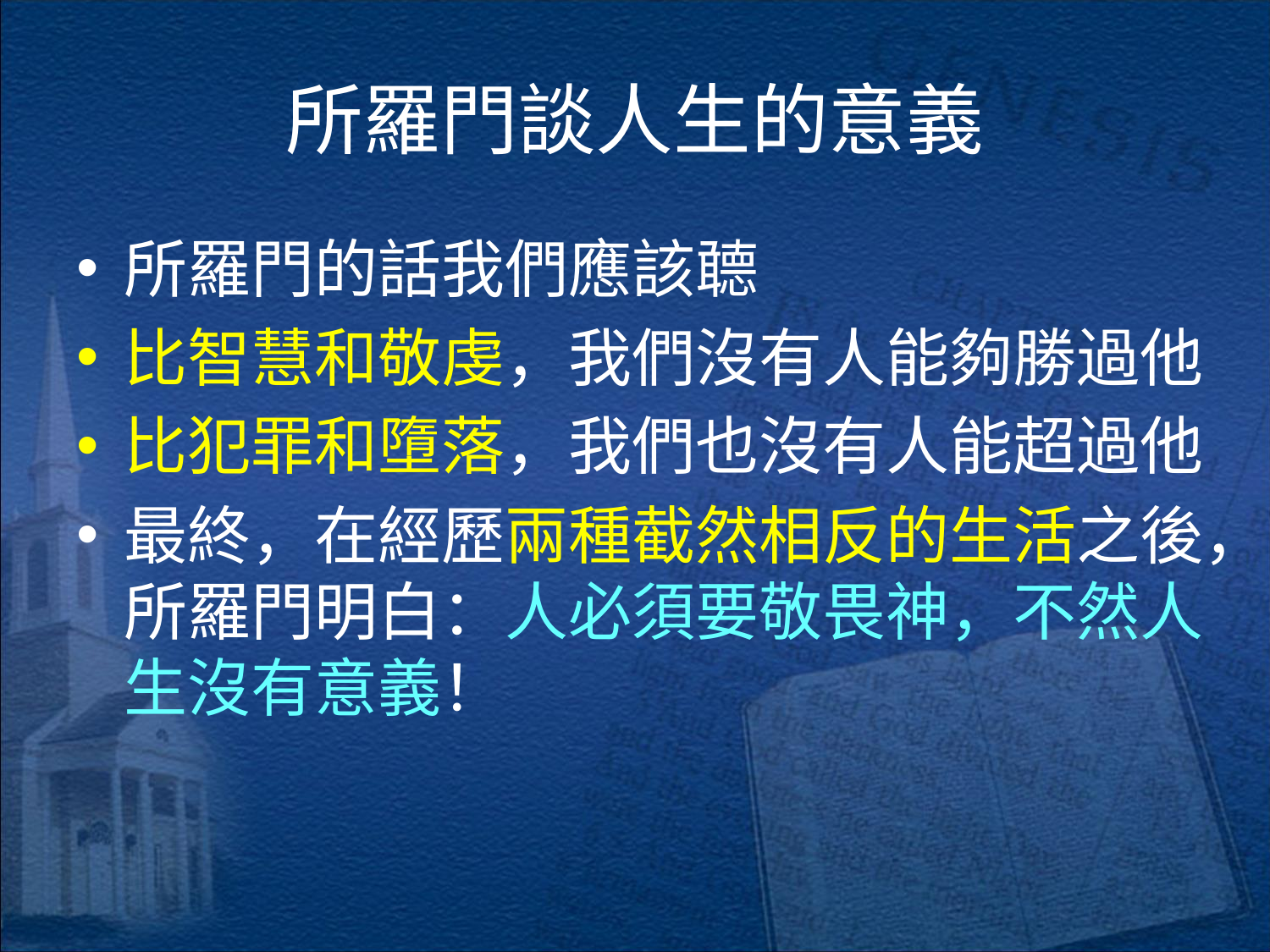

# 所羅門談人生的意義
所羅門的話我們應該聼
比智慧和敬虔，我們沒有人能夠勝過他
比犯罪和墮落，我們也沒有人能超過他
最終，在經歷兩種截然相反的生活之後，所羅門明白：人必須要敬畏神，不然人生沒有意義！